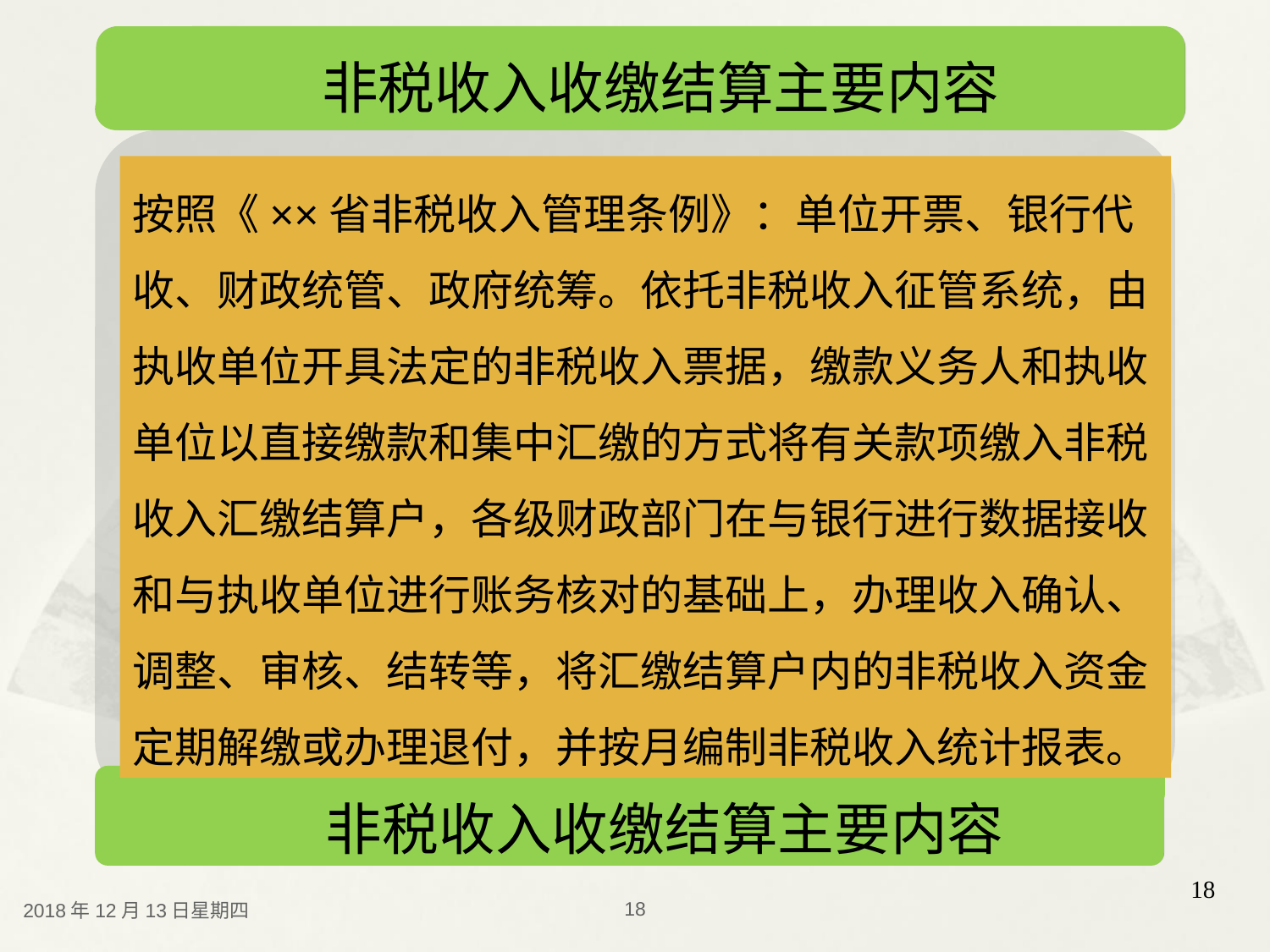

非税收入收缴结算主要内容

按照《××省非税收入管理条例》：单位开票、银行代收、财政统管、政府统筹。依托非税收入征管系统，由执收单位开具法定的非税收入票据，缴款义务人和执收单位以直接缴款和集中汇缴的方式将有关款项缴入非税收入汇缴结算户，各级财政部门在与银行进行数据接收和与执收单位进行账务核对的基础上，办理收入确认、调整、审核、结转等，将汇缴结算户内的非税收入资金定期解缴或办理退付，并按月编制非税收入统计报表。

非税收入收缴结算主要内容
18
2018年12月13日星期四
18